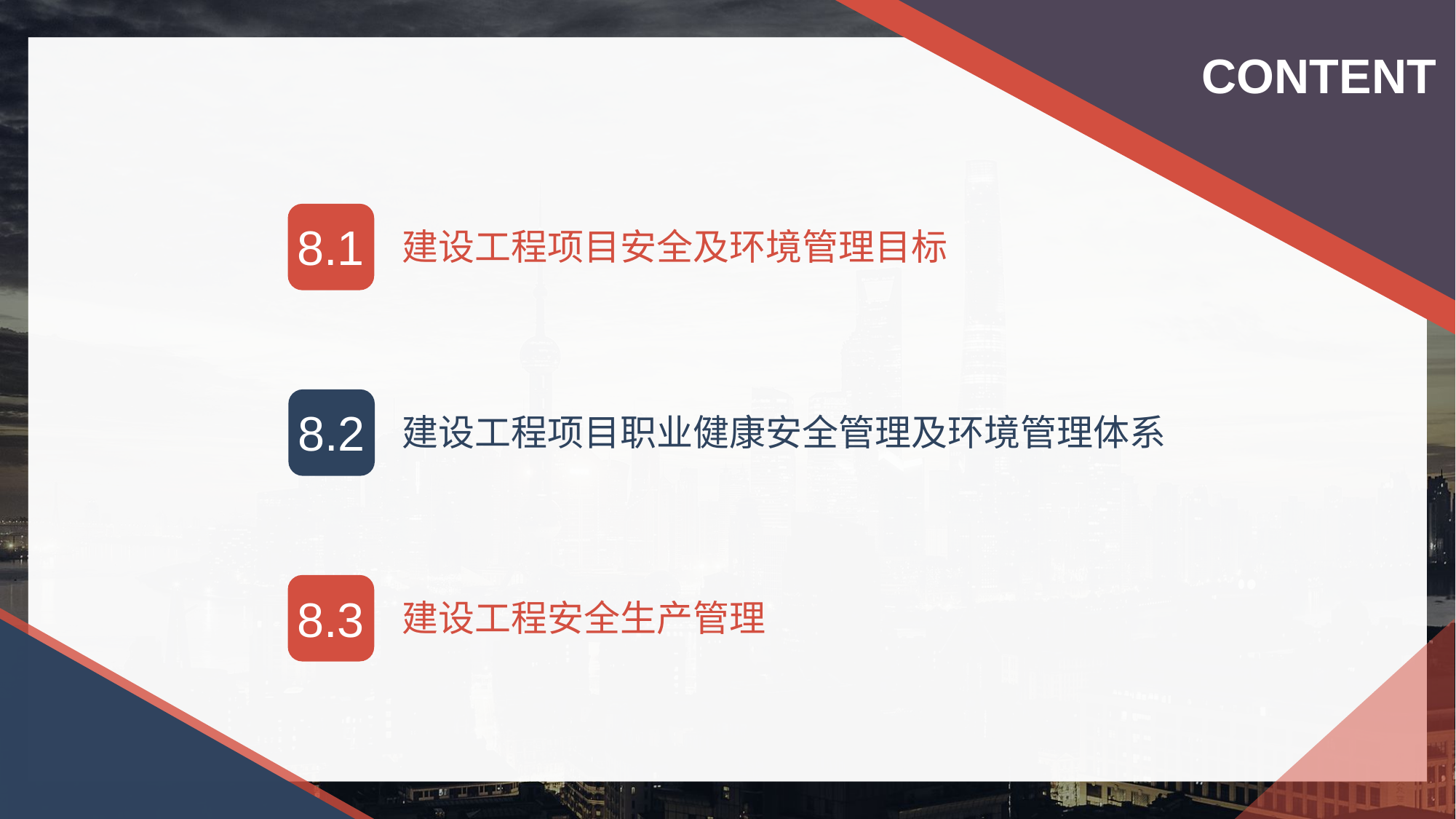

CONTENT

8.1
建设工程项目安全及环境管理目标

8.2
建设工程项目职业健康安全管理及环境管理体系

8.3
建设工程安全生产管理